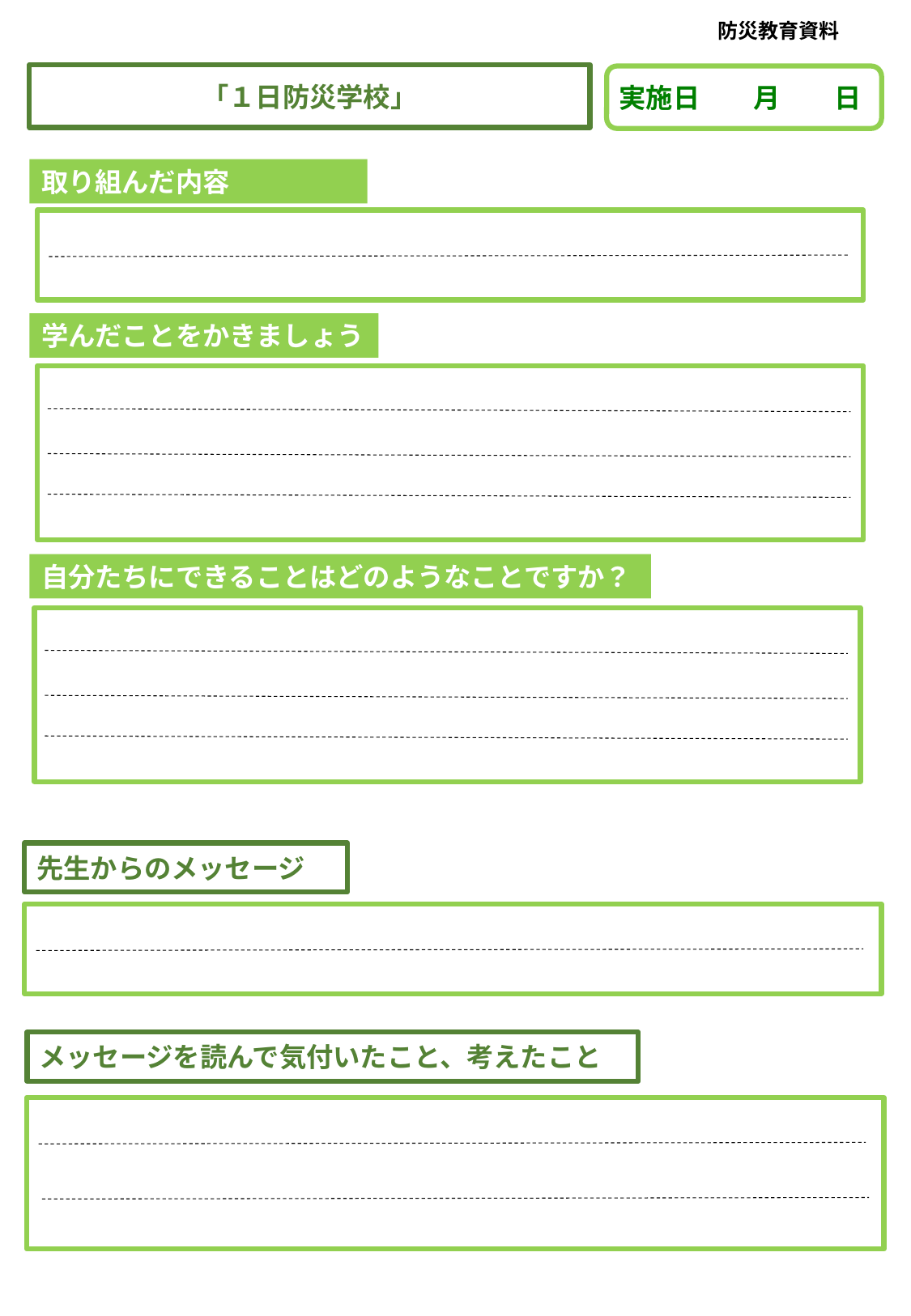

防災教育資料

「１日防災学校」
実施日　　月　　日
取り組んだ内容

学んだことをかきましょう

自分たちにできることはどのようなことですか？

先生からのメッセージ

メッセージを読んで気付いたこと、考えたこと